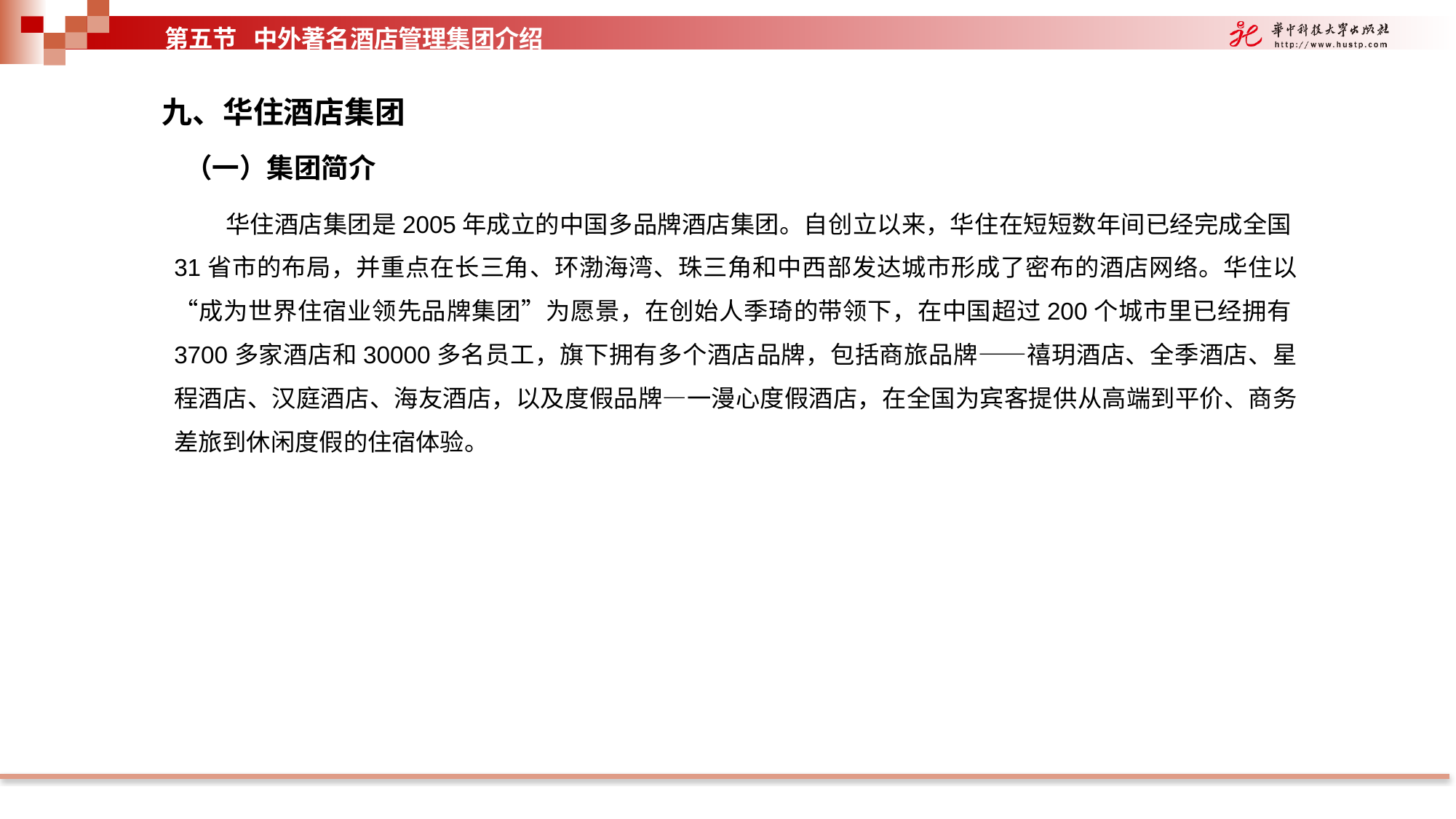

第五节   中外著名酒店管理集团介绍
九、华住酒店集团
（一）集团简介
华住酒店集团是2005年成立的中国多品牌酒店集团。自创立以来，华住在短短数年间已经完成全国31省市的布局，并重点在长三角、环渤海湾、珠三角和中西部发达城市形成了密布的酒店网络。华住以“成为世界住宿业领先品牌集团”为愿景，在创始人季琦的带领下，在中国超过200个城市里已经拥有3700多家酒店和30000多名员工，旗下拥有多个酒店品牌，包括商旅品牌——禧玥酒店、全季酒店、星程酒店、汉庭酒店、海友酒店，以及度假品牌—一漫心度假酒店，在全国为宾客提供从高端到平价、商务差旅到休闲度假的住宿体验。